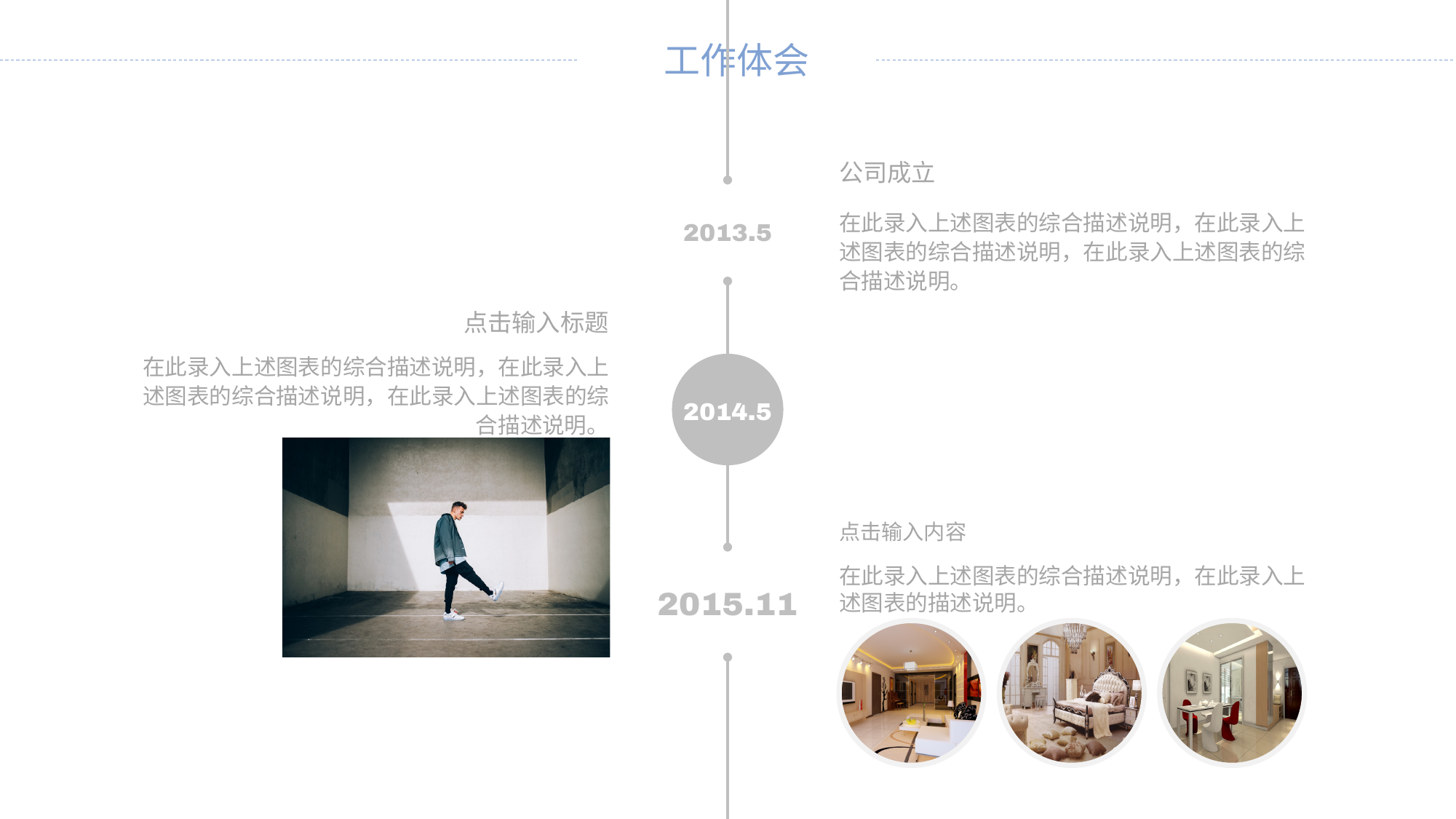

公司成立
在此录入上述图表的综合描述说明，在此录入上述图表的综合描述说明，在此录入上述图表的综合描述说明。
2013.5
点击输入标题
在此录入上述图表的综合描述说明，在此录入上述图表的综合描述说明，在此录入上述图表的综合描述说明。

2014.5

点击输入内容
在此录入上述图表的综合描述说明，在此录入上述图表的描述说明。
2015.11